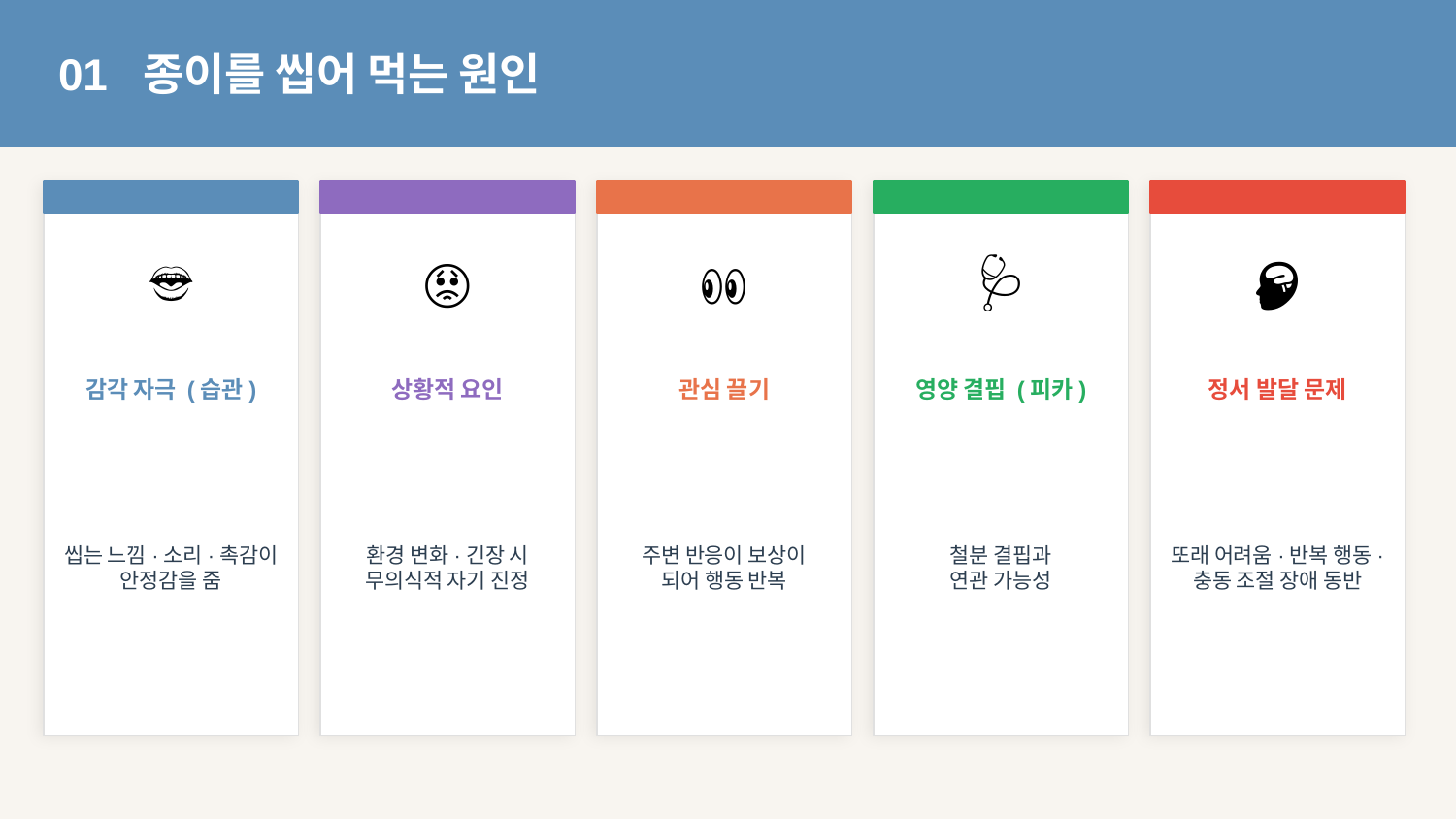

01  종이를 씹어 먹는 원인

👄
😟
👀
🩺
🧠
감각 자극 (습관)
상황적 요인
관심 끌기
영양 결핍 (피카)
정서 발달 문제
씹는 느낌·소리·촉감이
안정감을 줌
환경 변화·긴장 시
무의식적 자기 진정
주변 반응이 보상이
되어 행동 반복
철분 결핍과
연관 가능성
또래 어려움·반복 행동·
충동 조절 장애 동반